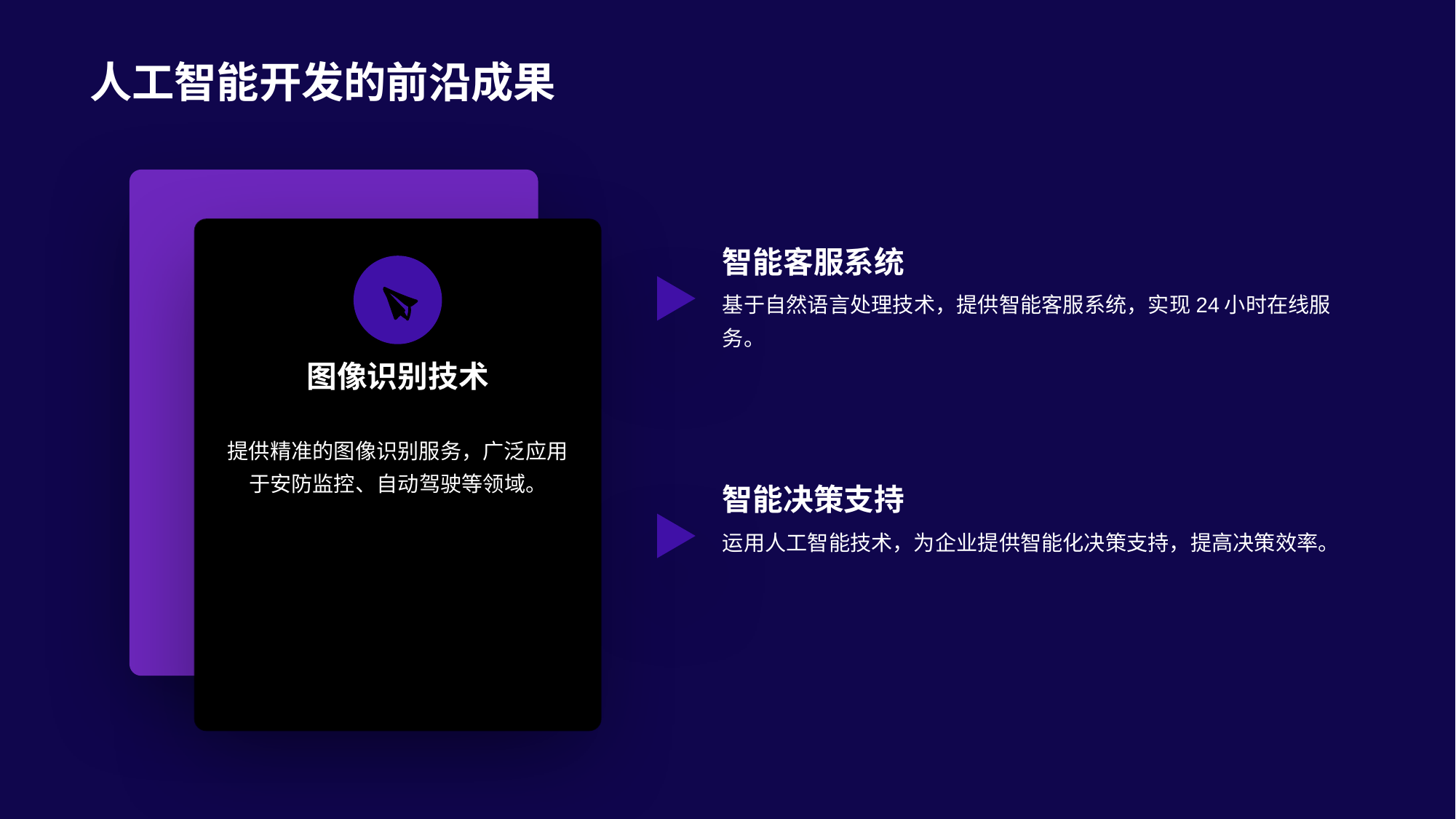

人工智能开发的前沿成果

智能客服系统
基于自然语言处理技术，提供智能客服系统，实现24小时在线服务。

图像识别技术
提供精准的图像识别服务，广泛应用于安防监控、自动驾驶等领域。
智能决策支持
运用人工智能技术，为企业提供智能化决策支持，提高决策效率。